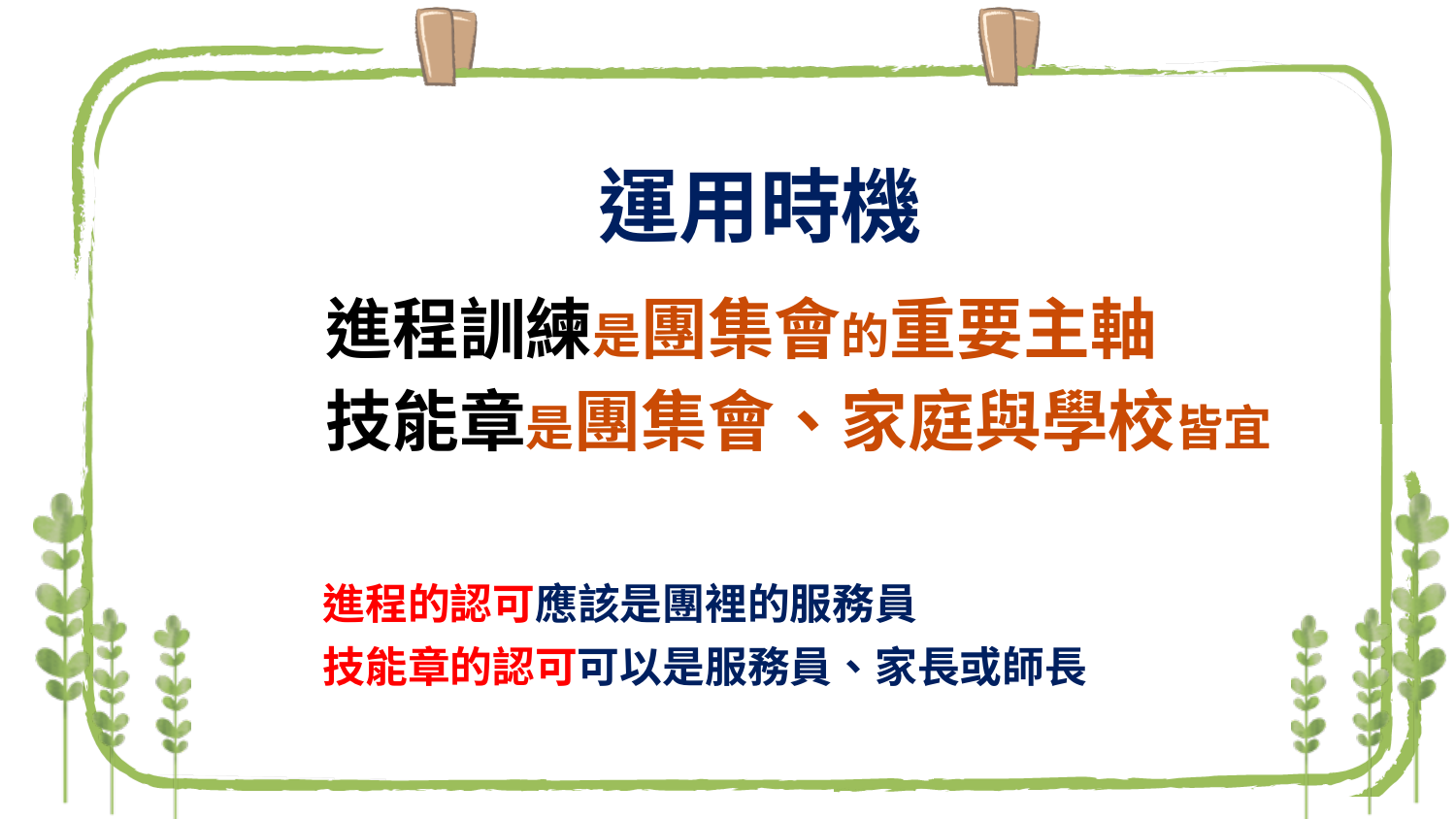

運用時機
進程訓練是團集會的重要主軸
技能章是團集會、家庭與學校皆宜
進程的認可應該是團裡的服務員
技能章的認可可以是服務員、家長或師長